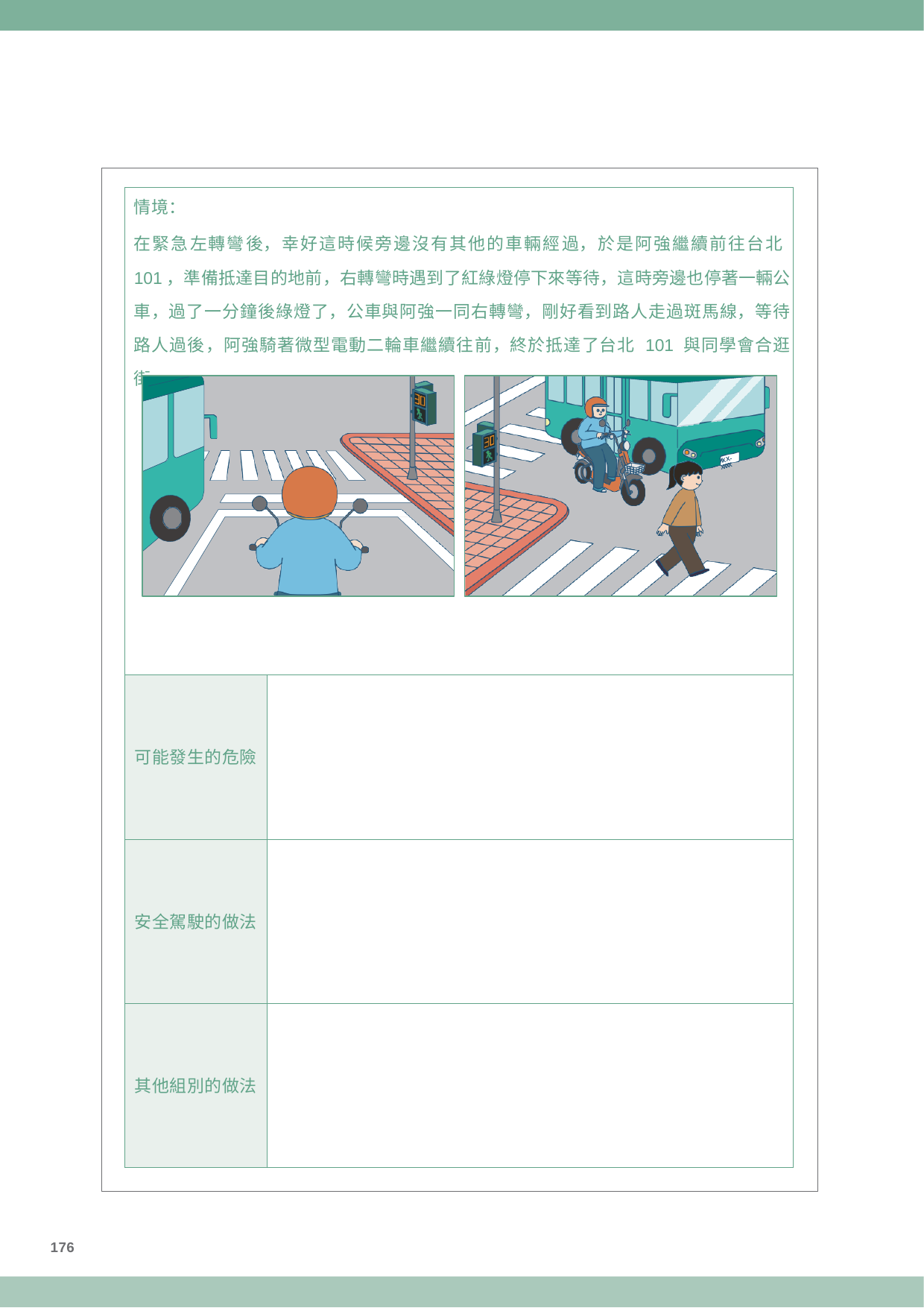

| 情境： 在緊急左轉彎後，幸好這時候旁邊沒有其他的車輛經過，於是阿強繼續前往台北 101，準備抵達目的地前，右轉彎時遇到了紅綠燈停下來等待，這時旁邊也停著一輛公 車，過了一分鐘後綠燈了，公車與阿強一同右轉彎，剛好看到路人走過斑馬線，等待 路人過後，阿強騎著微型電動二輪車繼續往前，終於抵達了台北 101 與同學會合逛街。 |  |
| --- | --- |
| 可能發生的危險 |  |
| 安全駕駛的做法 |  |
| 其他組別的做法 |  |

XXX-XXXX

176